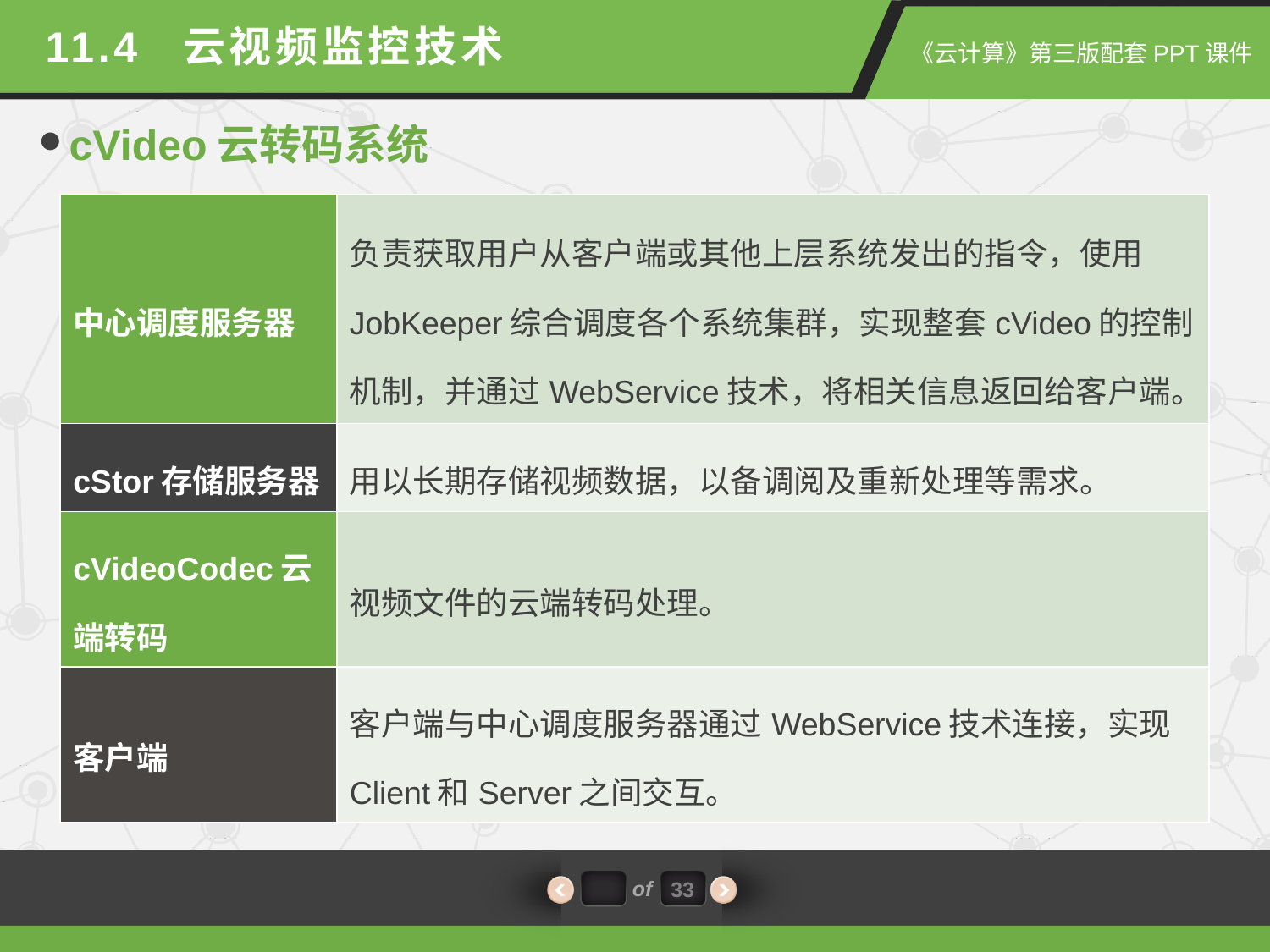

11.4  云视频监控技术
cVideo云转码系统

| 中心调度服务器 | 负责获取用户从客户端或其他上层系统发出的指令，使用JobKeeper综合调度各个系统集群，实现整套cVideo的控制机制，并通过WebService技术，将相关信息返回给客户端。 |
| --- | --- |
| cStor存储服务器 | 用以长期存储视频数据，以备调阅及重新处理等需求。 |
| cVideoCodec云端转码 | 视频文件的云端转码处理。 |
| 客户端 | 客户端与中心调度服务器通过WebService技术连接，实现Client和Server之间交互。 |
24